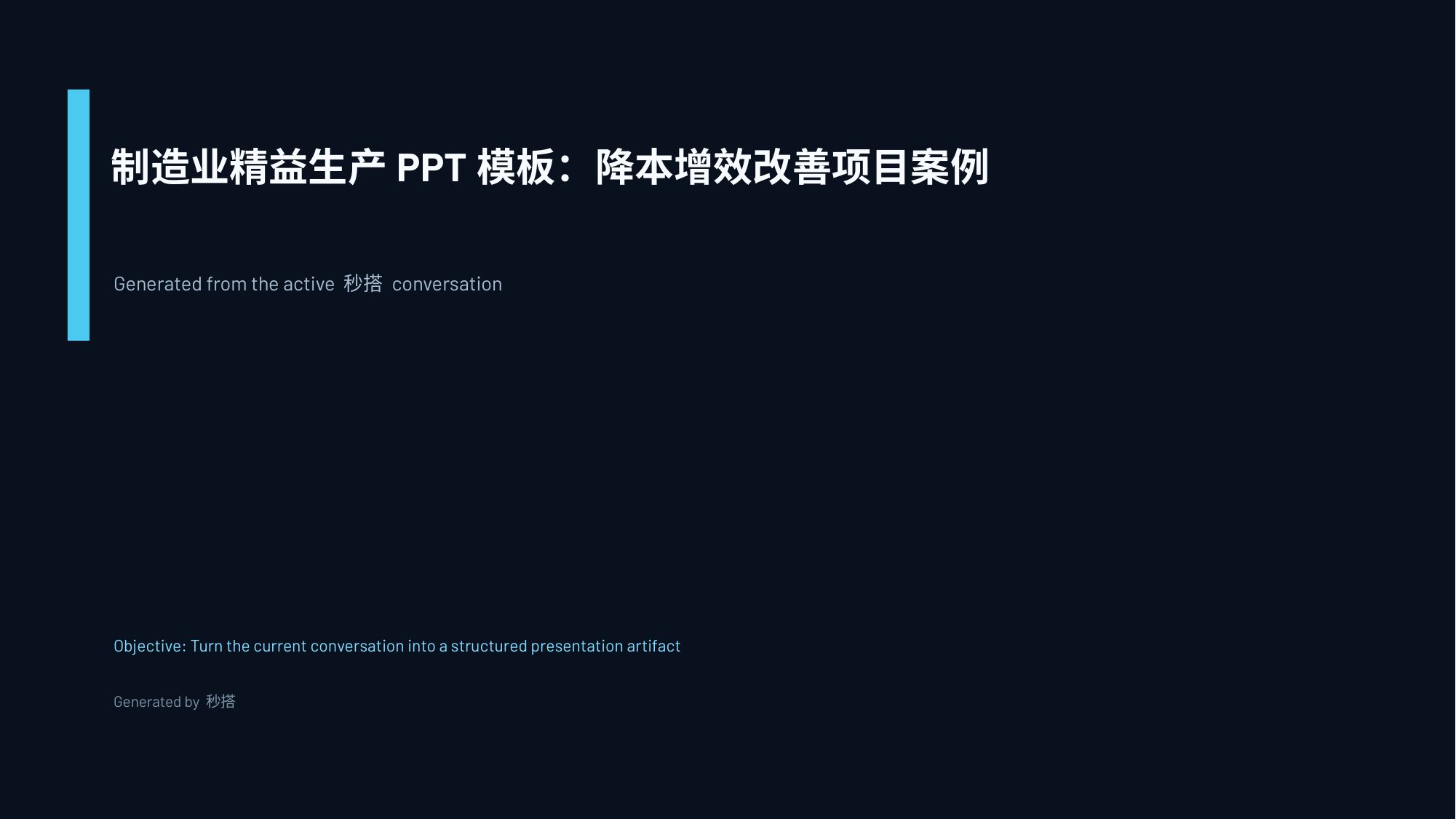

制造业精益生产PPT模板：降本增效改善项目案例
Generated from the active 秒搭 conversation
Objective: Turn the current conversation into a structured presentation artifact
Generated by 秒搭